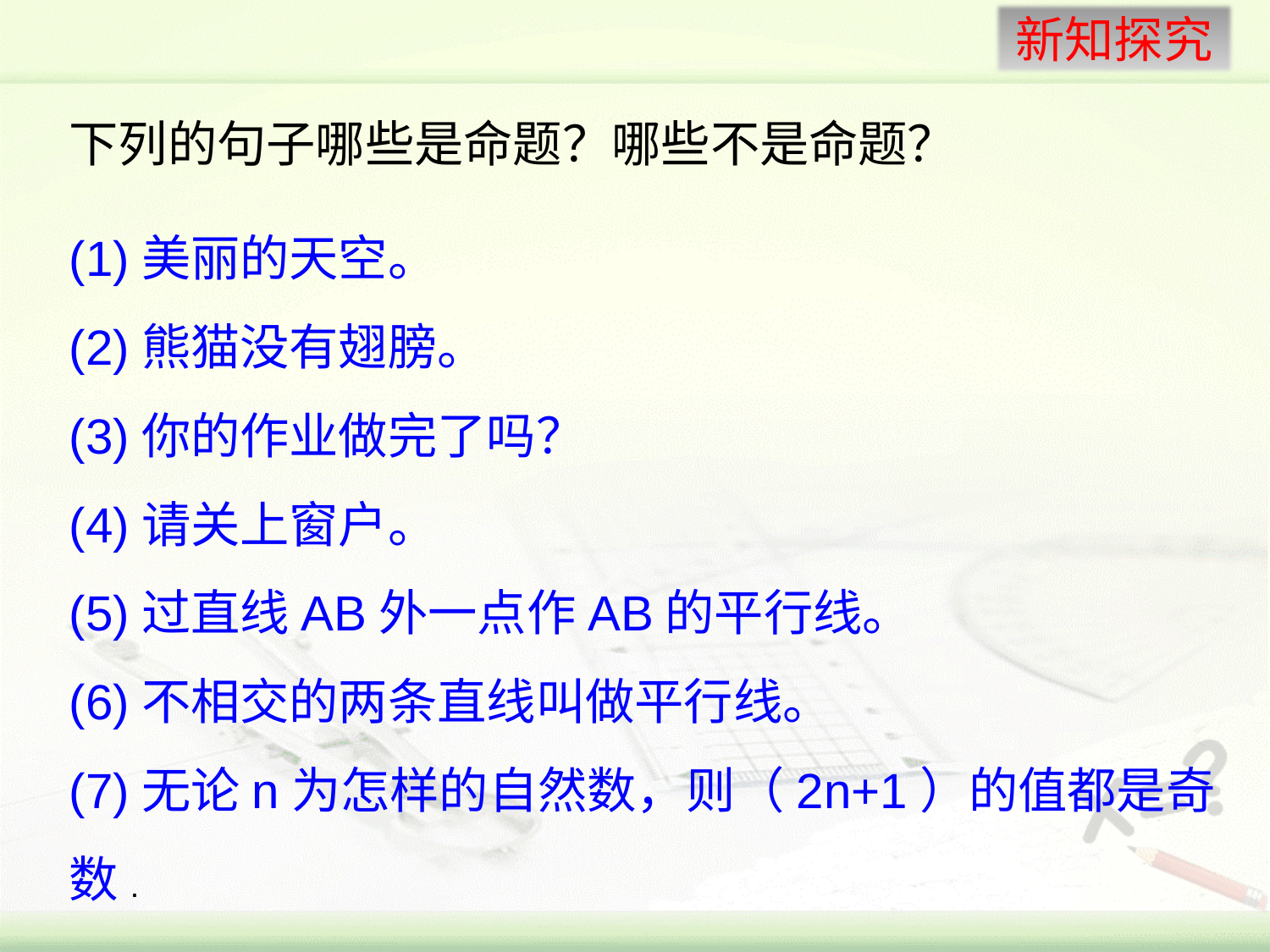

下列的句子哪些是命题？哪些不是命题？
(1)美丽的天空。
(2)熊猫没有翅膀。
(3)你的作业做完了吗？
(4)请关上窗户。
(5)过直线AB外一点作AB的平行线。
(6)不相交的两条直线叫做平行线。
(7)无论n为怎样的自然数，则（2n+1）的值都是奇数.